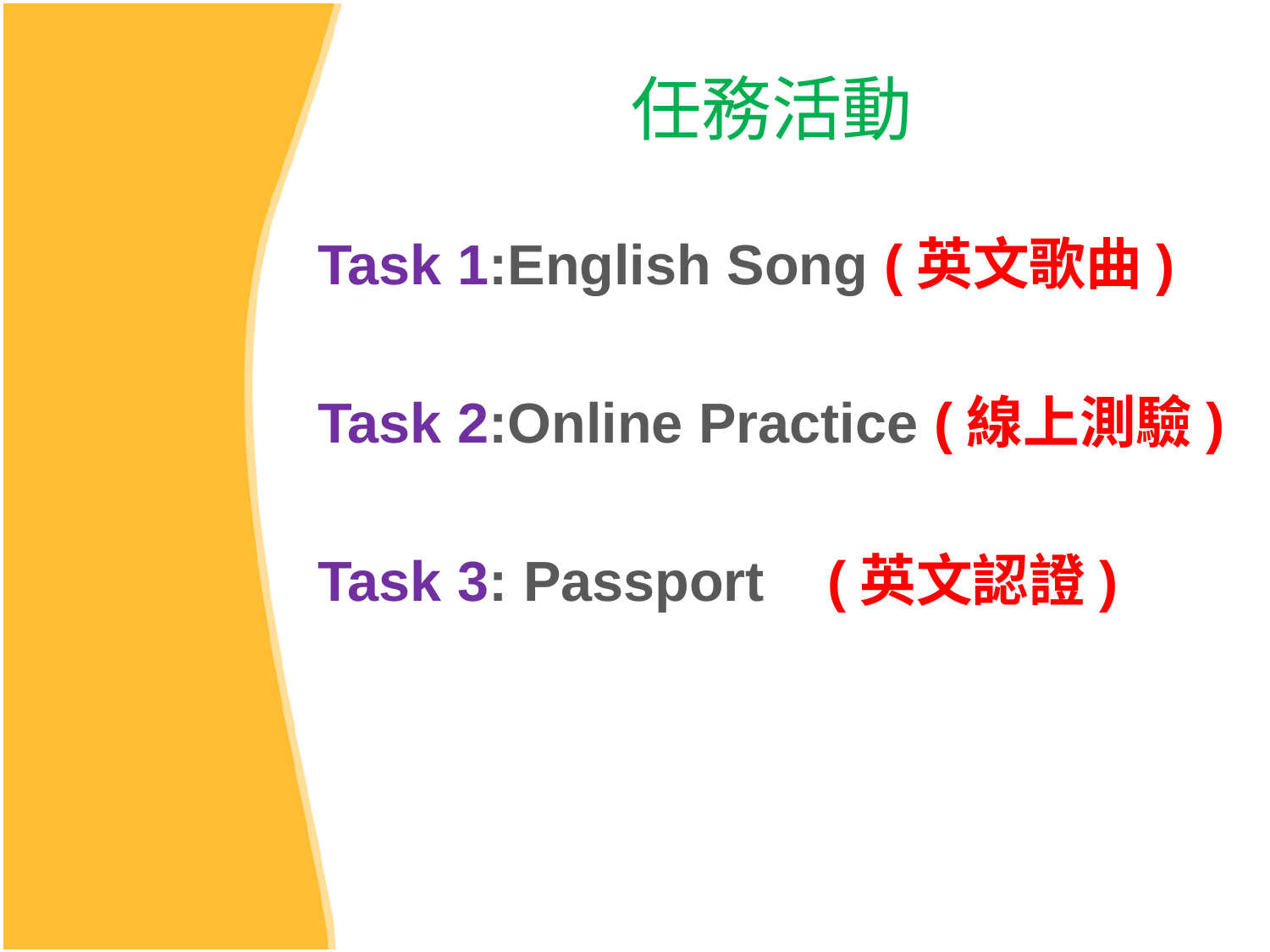

# 任務活動
Task 1:English Song (英文歌曲)

Task 2:Online Practice (線上測驗)

Task 3: Passport    (英文認證)